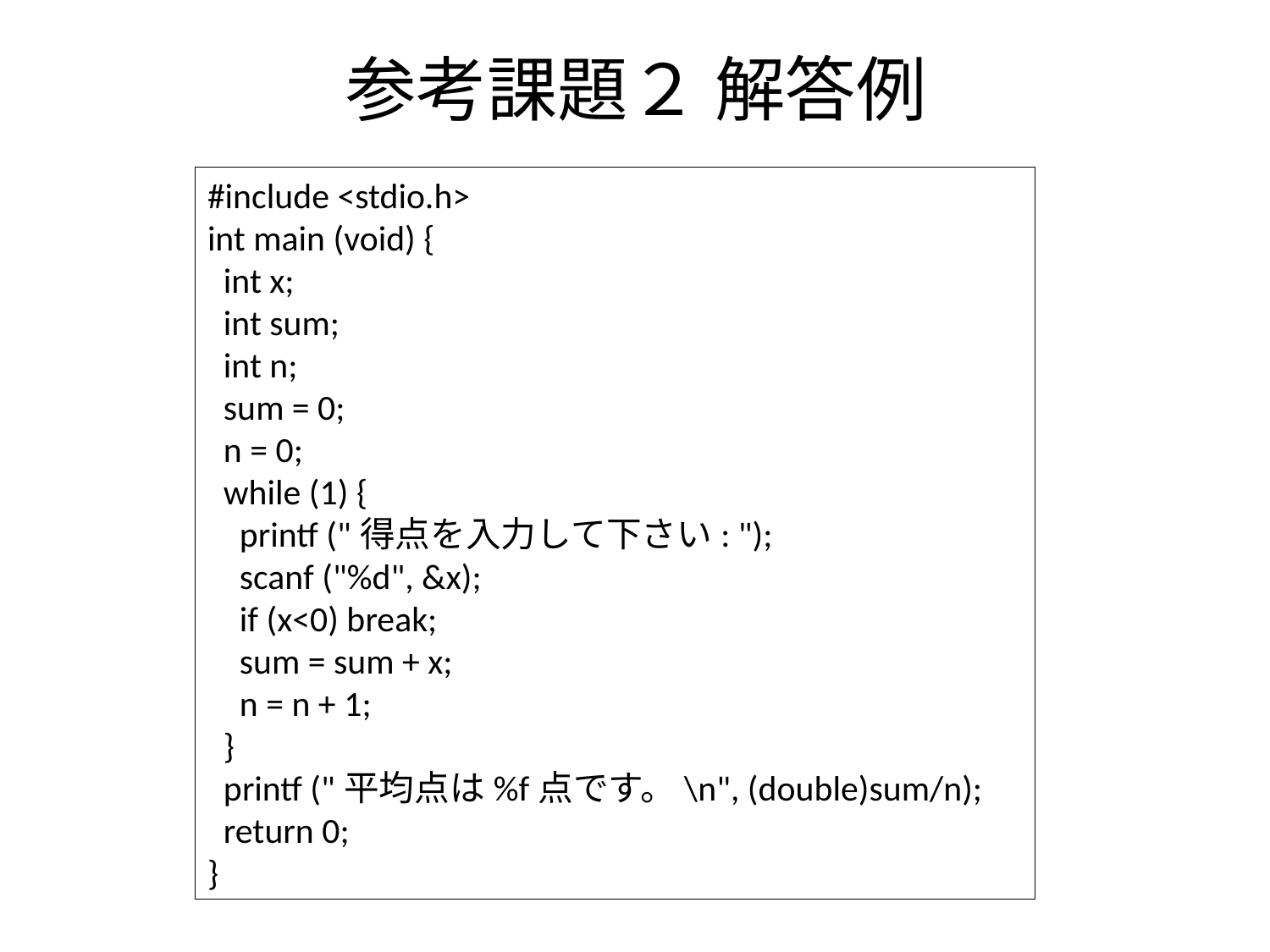

# 参考課題２ 解答例
#include <stdio.h>
int main (void) {
  int x;
  int sum;
  int n;
  sum = 0;
  n = 0;
  while (1) {
    printf ("得点を入力して下さい: ");
    scanf ("%d", &x);
    if (x<0) break;
    sum = sum + x;
    n = n + 1;
  }
  printf ("平均点は%f点です。\n", (double)sum/n);
  return 0;
}